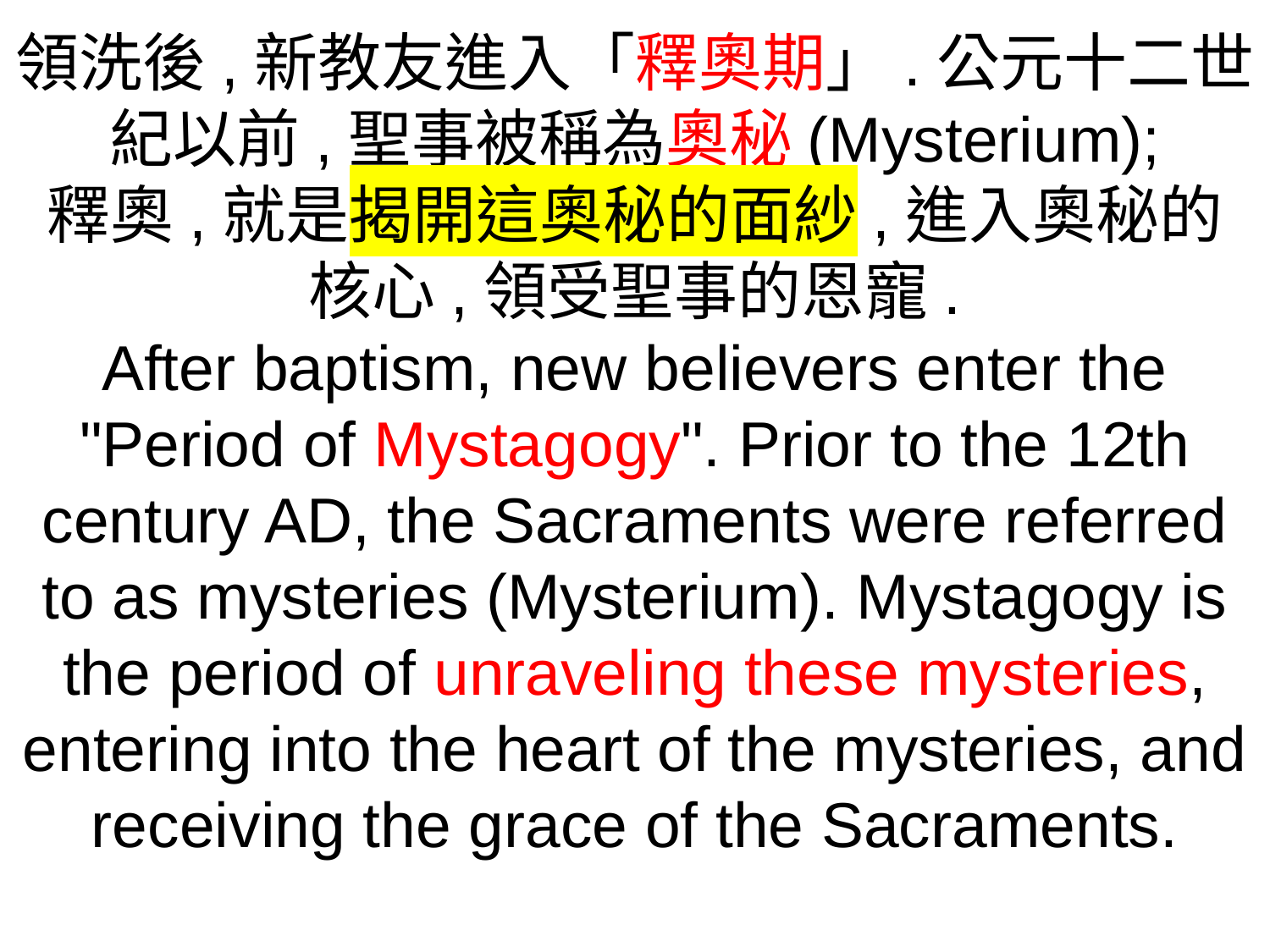

領洗後,新教友進入「釋奧期」.公元十二世紀以前,聖事被稱為奧秘(Mysterium);
釋奧,就是揭開這奧秘的面紗,進入奧秘的
核心,領受聖事的恩寵.
After baptism, new believers enter the "Period of Mystagogy". Prior to the 12th century AD, the Sacraments were referred to as mysteries (Mysterium). Mystagogy is the period of unraveling these mysteries, entering into the heart of the mysteries, and receiving the grace of the Sacraments.